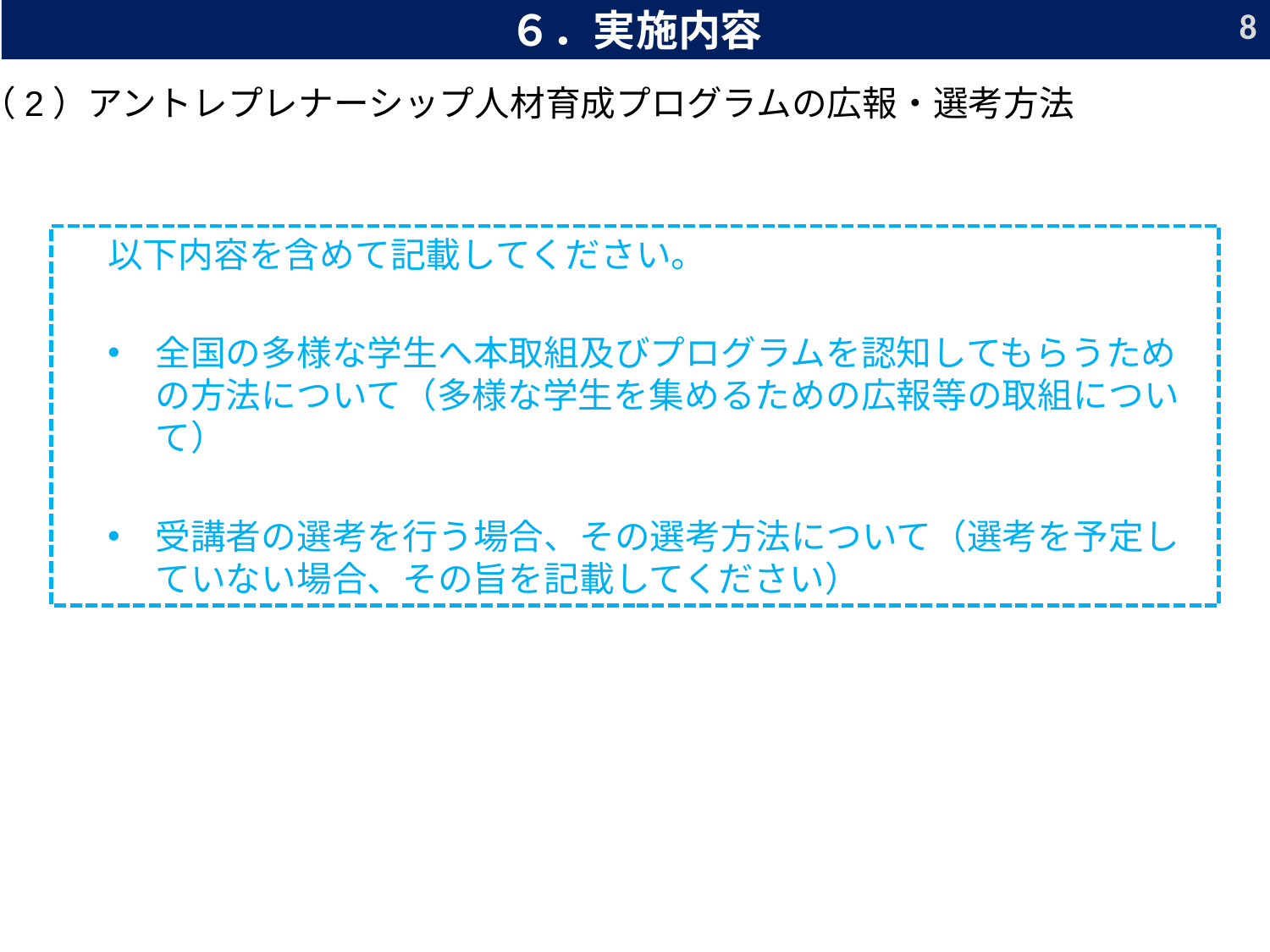

8
６．実施内容
（2）アントレプレナーシップ人材育成プログラムの広報・選考方法
以下内容を含めて記載してください。

全国の多様な学生へ本取組及びプログラムを認知してもらうための方法について（多様な学生を集めるための広報等の取組について）

受講者の選考を行う場合、その選考方法について（選考を予定していない場合、その旨を記載してください）